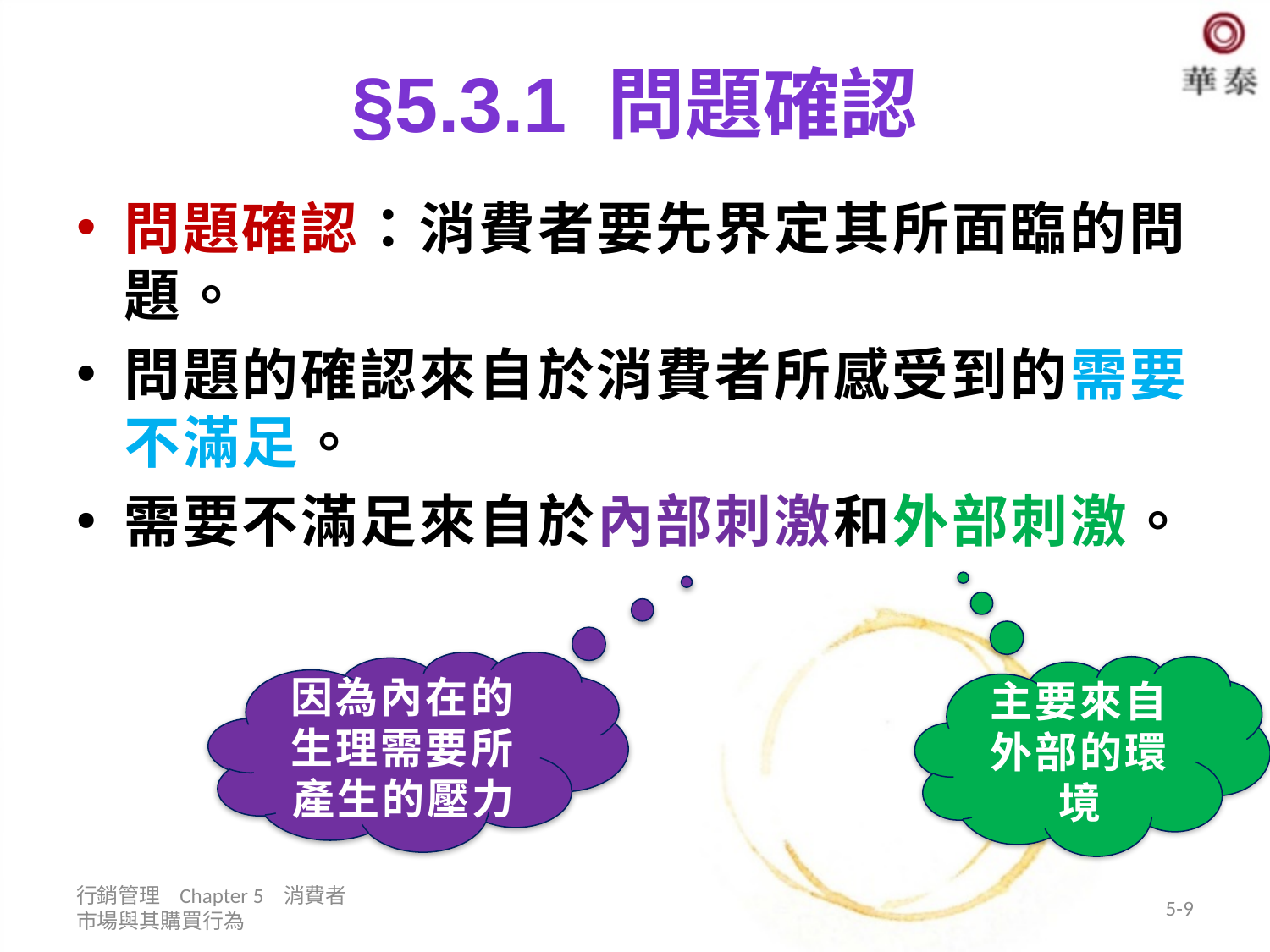

# §5.3.1 問題確認
問題確認：消費者要先界定其所面臨的問題。
問題的確認來自於消費者所感受到的需要不滿足。
需要不滿足來自於內部刺激和外部刺激。
因為內在的生理需要所產生的壓力
主要來自外部的環境
行銷管理   Chapter 5   消費者市場與其購買行為
5-9